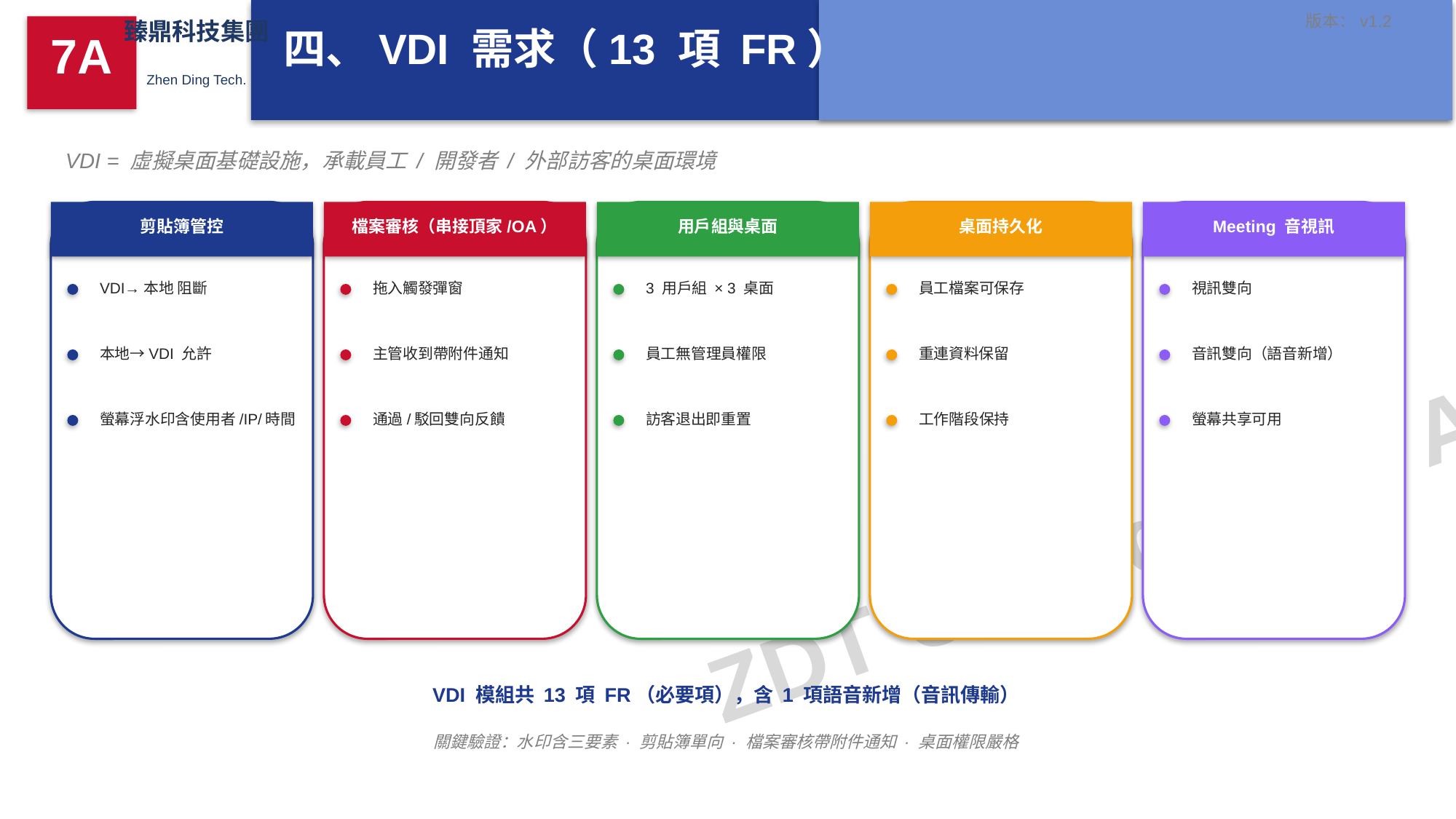

版本：v1.2
臻鼎科技集團

四、VDI 需求（13 項 FR）
7A
Zhen Ding Tech.
VDI = 虛擬桌面基礎設施，承載員工 / 開發者 / 外部訪客的桌面環境

剪貼簿管控
檔案審核（串接頂家/OA）
用戶組與桌面
桌面持久化
Meeting 音視訊
VDI→本地 阻斷
拖入觸發彈窗
3 用戶組 × 3 桌面
員工檔案可保存
視訊雙向

本地→VDI 允許
主管收到帶附件通知
員工無管理員權限
重連資料保留
音訊雙向（語音新增）

螢幕浮水印含使用者/IP/時間
通過/駁回雙向反饋
訪客退出即重置
工作階段保持
螢幕共享可用

ZDT Confidential A
VDI 模組共 13 項 FR（必要項），含 1 項語音新增（音訊傳輸）
關鍵驗證：水印含三要素 · 剪貼簿單向 · 檔案審核帶附件通知 · 桌面權限嚴格